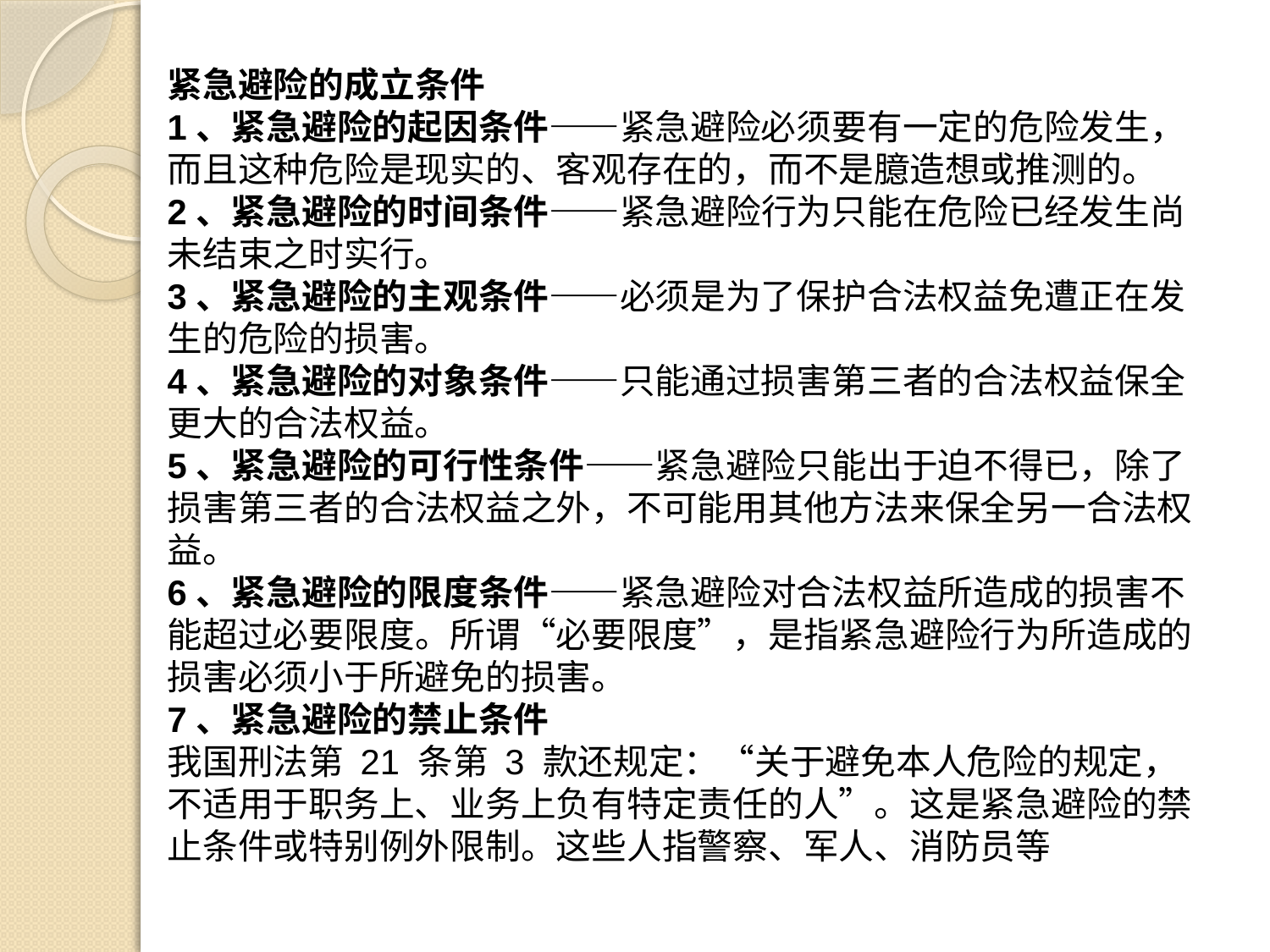

紧急避险的成立条件
1、紧急避险的起因条件——紧急避险必须要有一定的危险发生，而且这种危险是现实的、客观存在的，而不是臆造想或推测的。
2、紧急避险的时间条件——紧急避险行为只能在危险已经发生尚未结束之时实行。
3、紧急避险的主观条件——必须是为了保护合法权益免遭正在发生的危险的损害。
4、紧急避险的对象条件——只能通过损害第三者的合法权益保全更大的合法权益。
5、紧急避险的可行性条件——紧急避险只能出于迫不得已，除了损害第三者的合法权益之外，不可能用其他方法来保全另一合法权益。
6、紧急避险的限度条件——紧急避险对合法权益所造成的损害不能超过必要限度。所谓“必要限度”，是指紧急避险行为所造成的损害必须小于所避免的损害。
7、紧急避险的禁止条件
我国刑法第 21 条第 3 款还规定：“关于避免本人危险的规定，不适用于职务上、业务上负有特定责任的人”。这是紧急避险的禁止条件或特别例外限制。这些人指警察、军人、消防员等